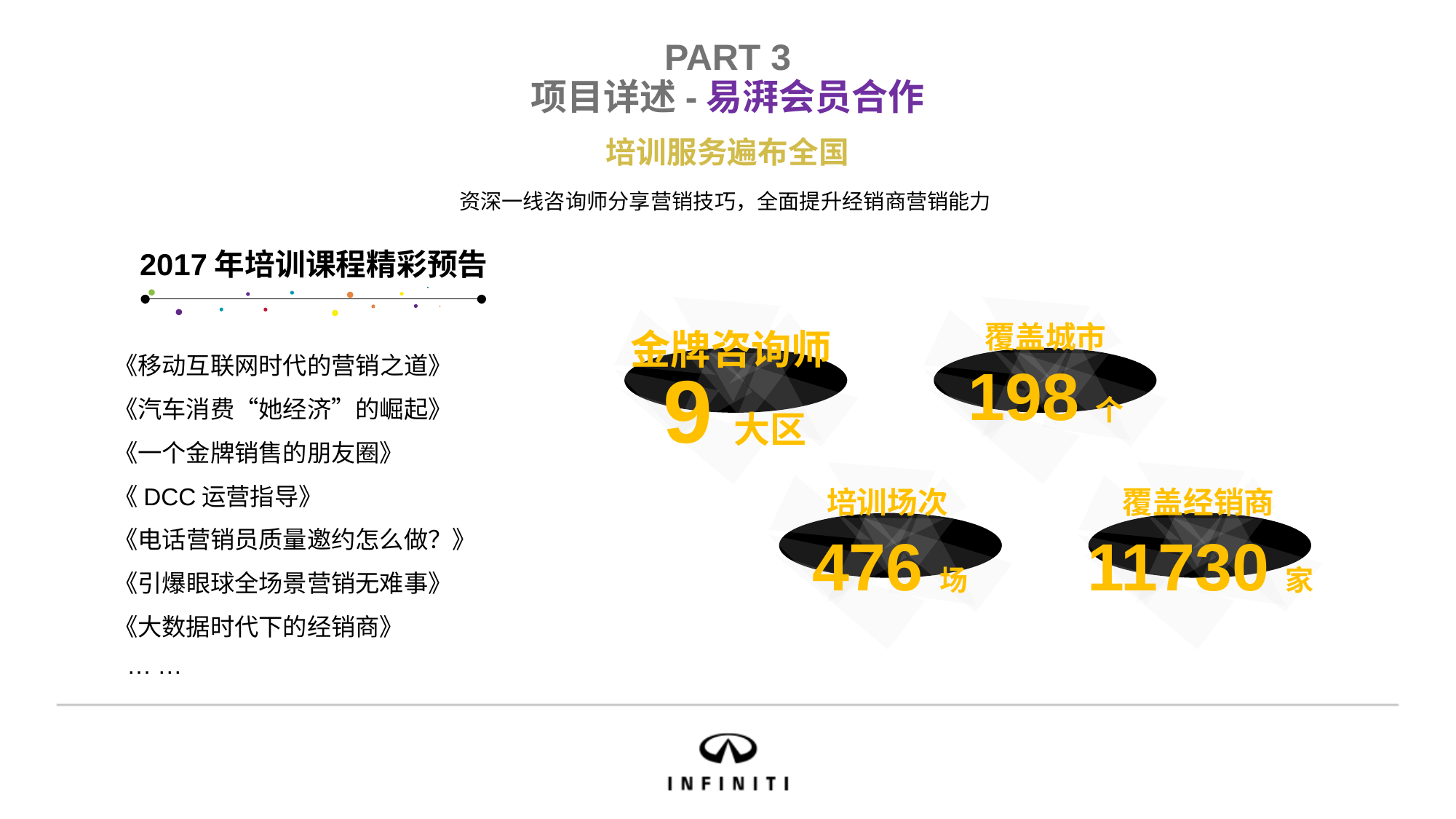

PART 3
项目详述-易湃会员合作
培训服务遍布全国
资深一线咨询师分享营销技巧，全面提升经销商营销能力
2017年培训课程精彩预告

金牌咨询师
9大区

覆盖城市
198个
《移动互联网时代的营销之道》
《汽车消费“她经济”的崛起》
《一个金牌销售的朋友圈》
《DCC运营指导》
《电话营销员质量邀约怎么做？》
《引爆眼球全场景营销无难事》
《大数据时代下的经销商》
  ··· ···

覆盖经销商
11730家

培训场次
476场